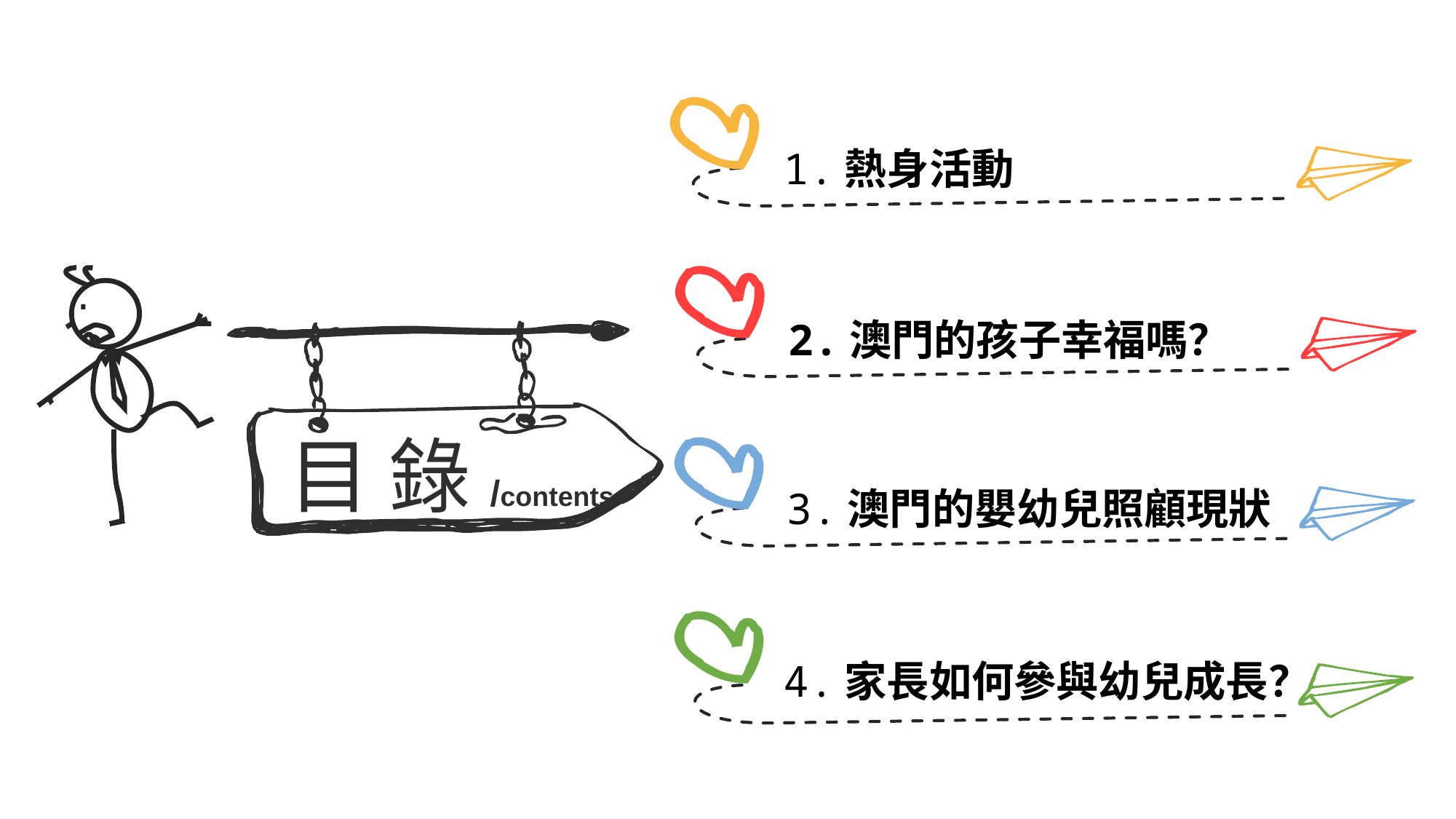

1.熱身活動

2.澳門的孩子幸福嗎？

3.澳門的嬰幼兒照顧現狀

目 錄/contents
4.家長如何參與幼兒成長？